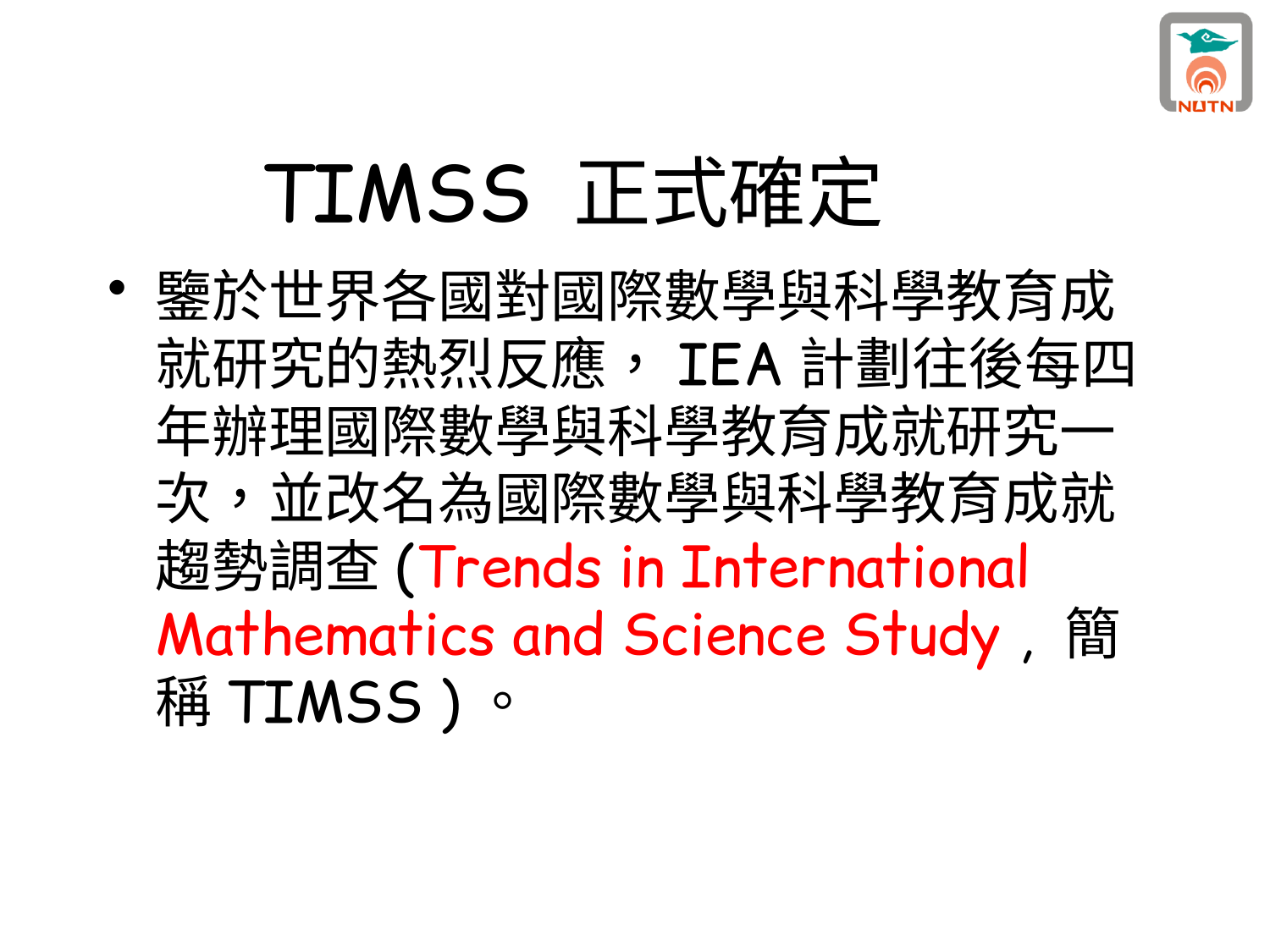

# TIMSS 正式確定
鑒於世界各國對國際數學與科學教育成就研究的熱烈反應，IEA計劃往後每四年辦理國際數學與科學教育成就研究一次，並改名為國際數學與科學教育成就趨勢調查(Trends in International Mathematics and Science Study , 簡稱TIMSS )。